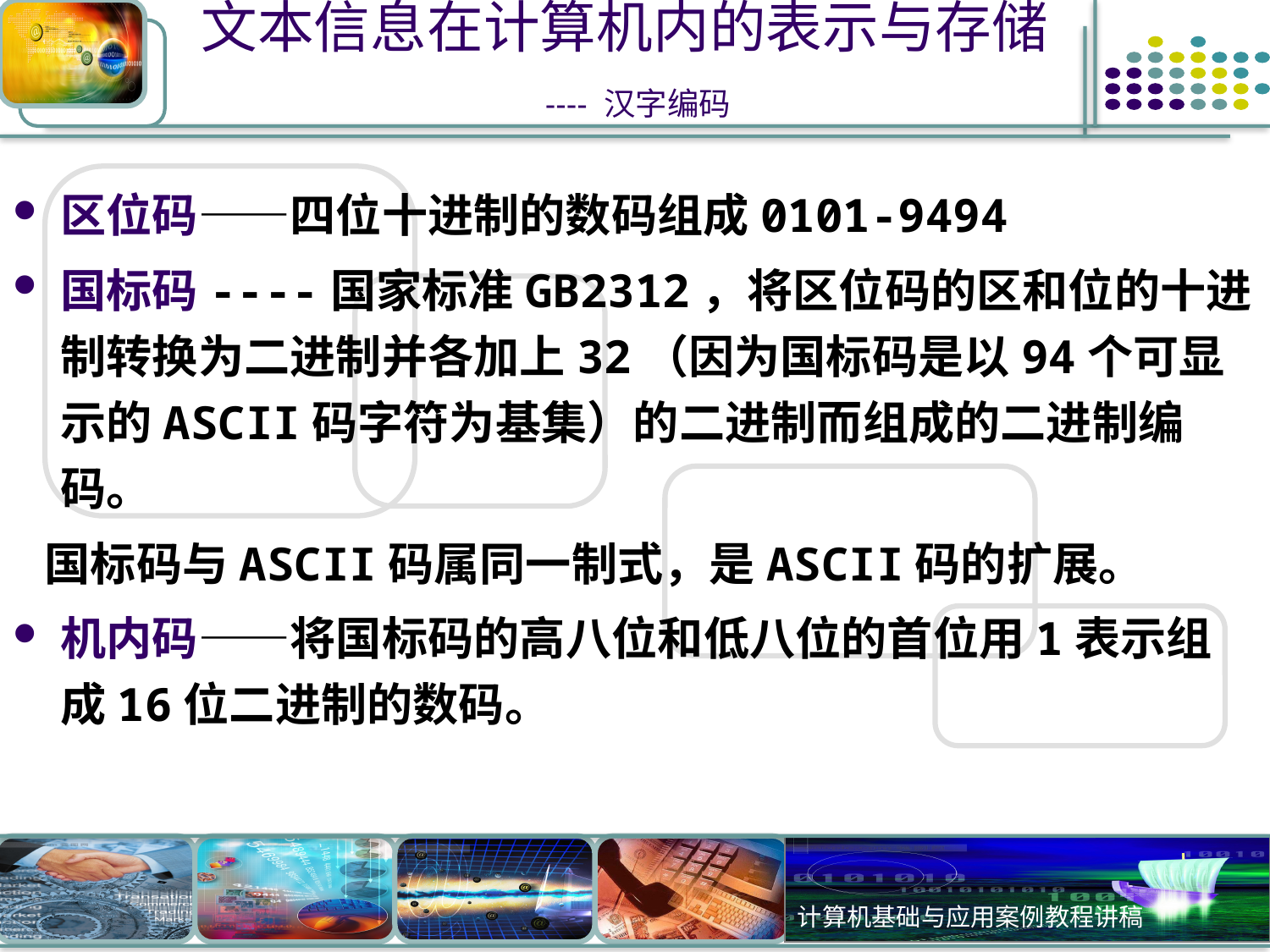

# 文本信息在计算机内的表示与存储 ---- 汉字编码
区位码——四位十进制的数码组成0101-9494
国标码----国家标准GB2312，将区位码的区和位的十进制转换为二进制并各加上32（因为国标码是以94个可显示的ASCII码字符为基集）的二进制而组成的二进制编码。
  国标码与ASCII码属同一制式，是ASCII码的扩展。
机内码——将国标码的高八位和低八位的首位用1表示组成16位二进制的数码。